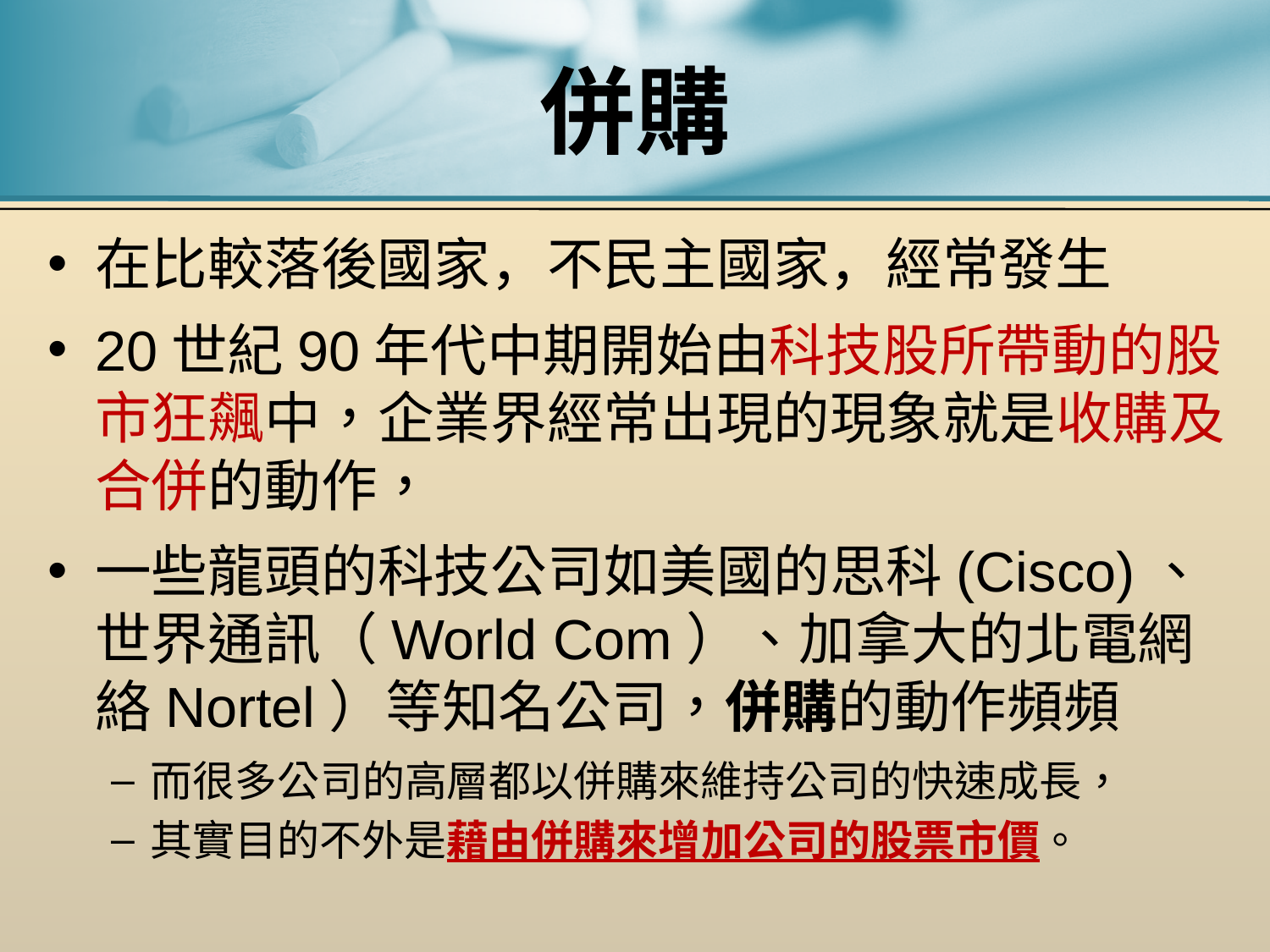

# 併購
在比較落後國家，不民主國家，經常發生
20世紀90年代中期開始由科技股所帶動的股市狂飆中，企業界經常出現的現象就是收購及合併的動作，
一些龍頭的科技公司如美國的思科(Cisco)、世界通訊（World Com）、加拿大的北電網絡Nortel）等知名公司，併購的動作頻頻
而很多公司的高層都以併購來維持公司的快速成長，
其實目的不外是藉由併購來增加公司的股票市價。